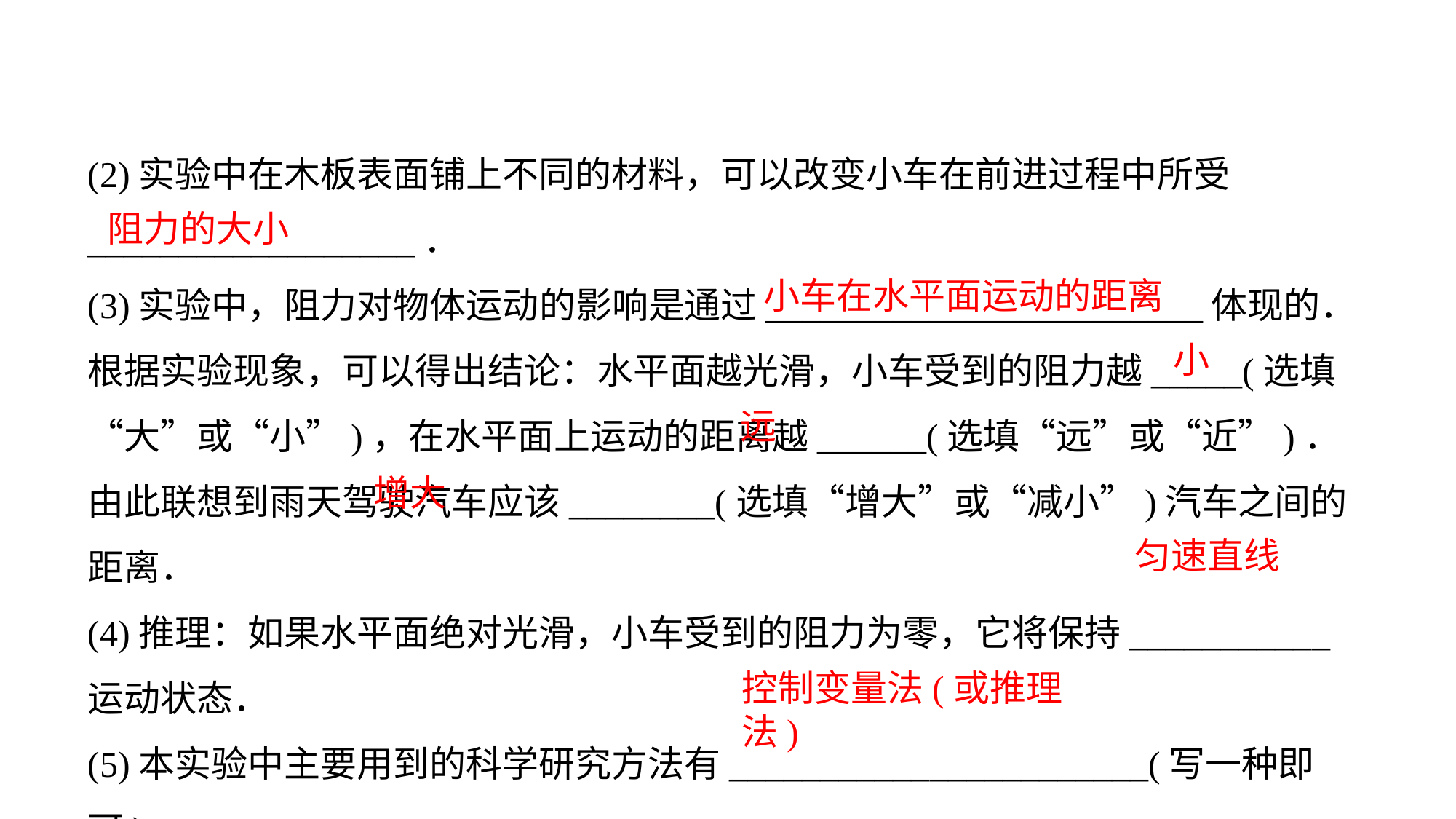

(2)实验中在木板表面铺上不同的材料，可以改变小车在前进过程中所受__________________．
(3)实验中，阻力对物体运动的影响是通过________________________体现的．
根据实验现象，可以得出结论：水平面越光滑，小车受到的阻力越_____(选填“大”或“小”)，在水平面上运动的距离越______(选填“远”或“近”)．由此联想到雨天驾驶汽车应该________(选填“增大”或“减小”)汽车之间的距离．
(4)推理：如果水平面绝对光滑，小车受到的阻力为零，它将保持___________运动状态．
(5)本实验中主要用到的科学研究方法有_______________________(写一种即可).
阻力的大小
小车在水平面运动的距离
小
远
增大
匀速直线
控制变量法(或推理法)